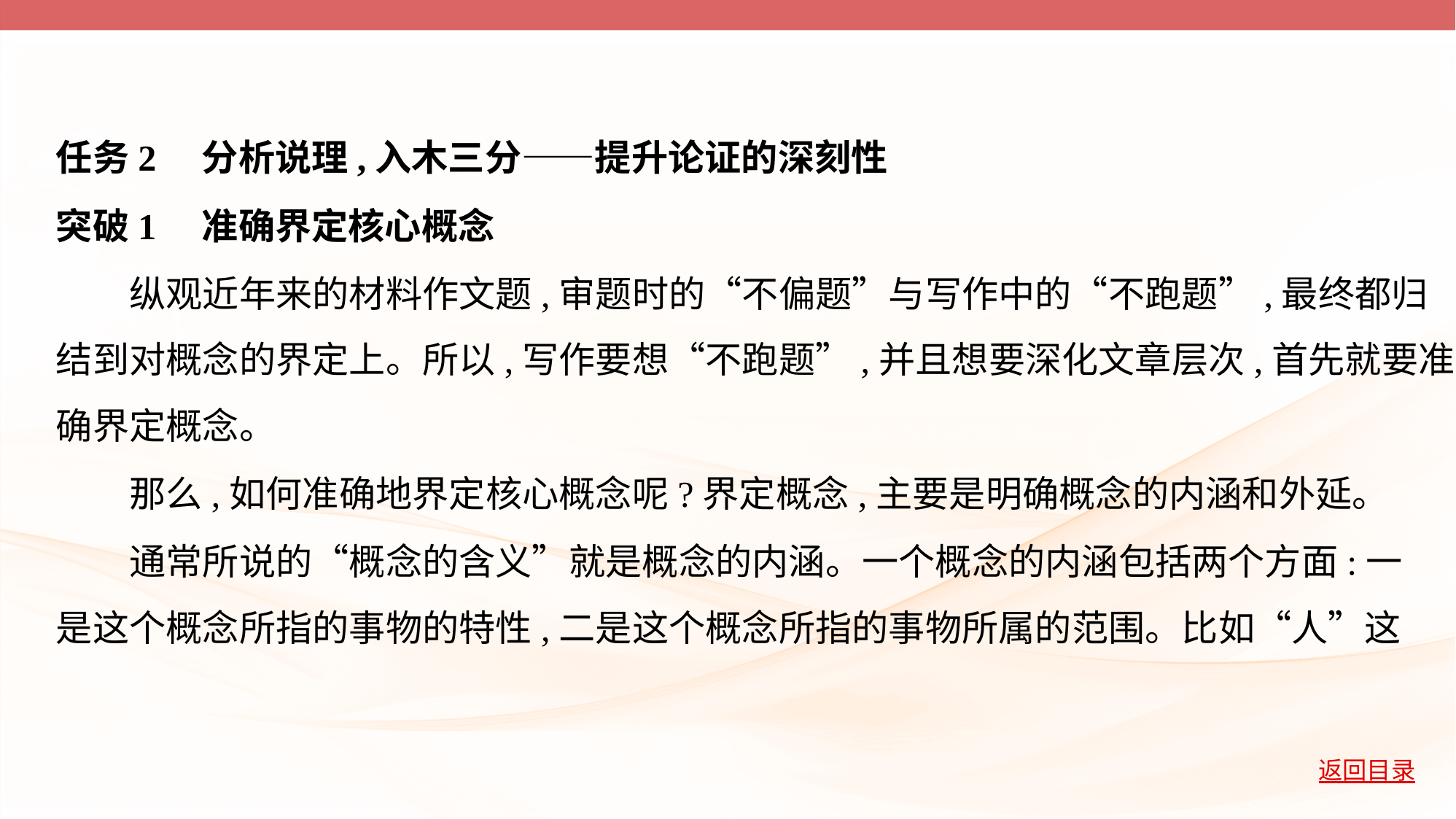

任务2　分析说理,入木三分——提升论证的深刻性
突破1　准确界定核心概念
　　纵观近年来的材料作文题,审题时的“不偏题”与写作中的“不跑题”,最终都归
结到对概念的界定上。所以,写作要想“不跑题”,并且想要深化文章层次,首先就要准
确界定概念。
　　那么,如何准确地界定核心概念呢?界定概念,主要是明确概念的内涵和外延。
　　通常所说的“概念的含义”就是概念的内涵。一个概念的内涵包括两个方面:一
是这个概念所指的事物的特性,二是这个概念所指的事物所属的范围。比如“人”这